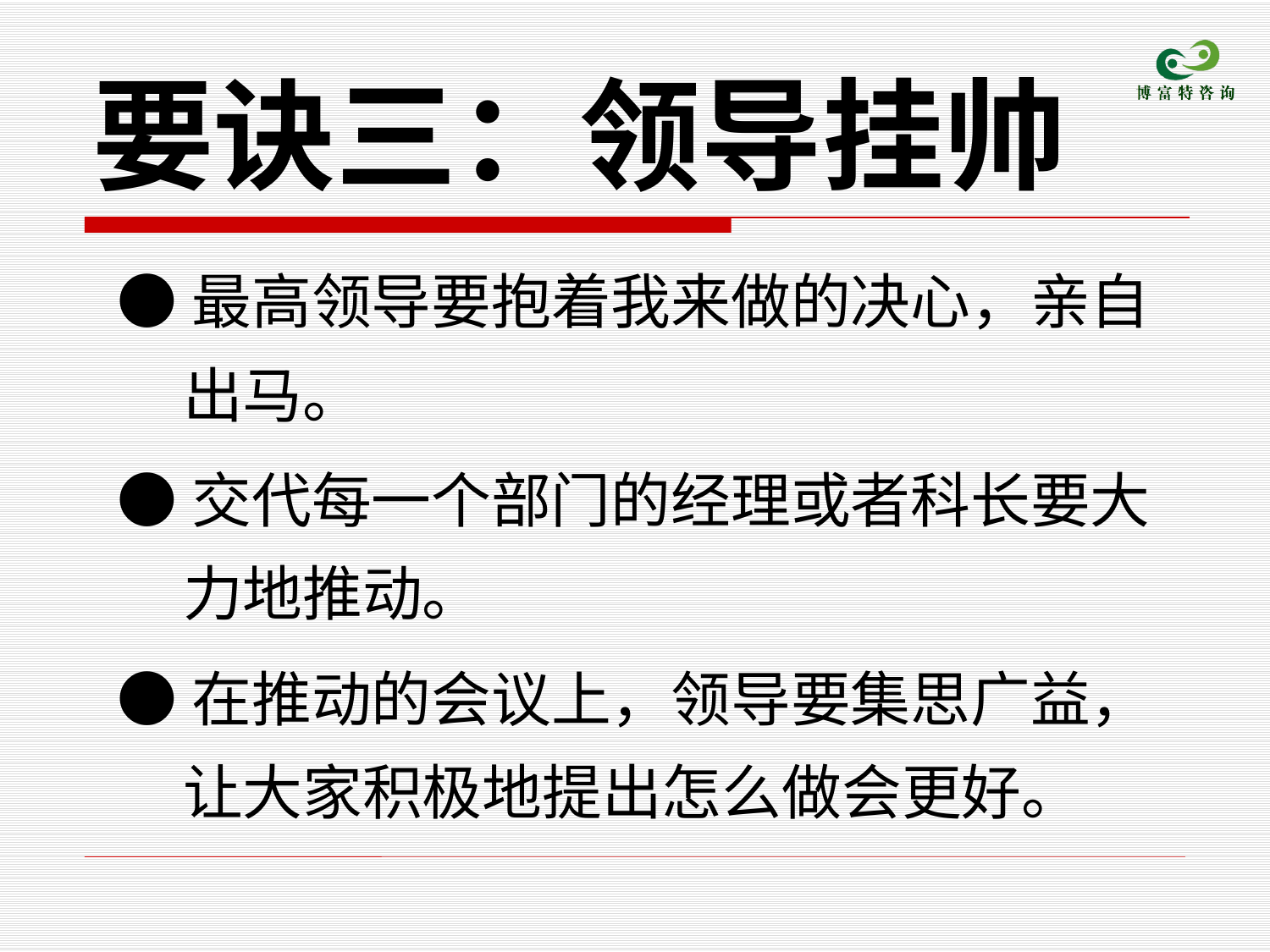

# 要诀三：领导挂帅
●最高领导要抱着我来做的决心，亲自出马。
●交代每一个部门的经理或者科长要大力地推动。
●在推动的会议上，领导要集思广益，让大家积极地提出怎么做会更好。
312